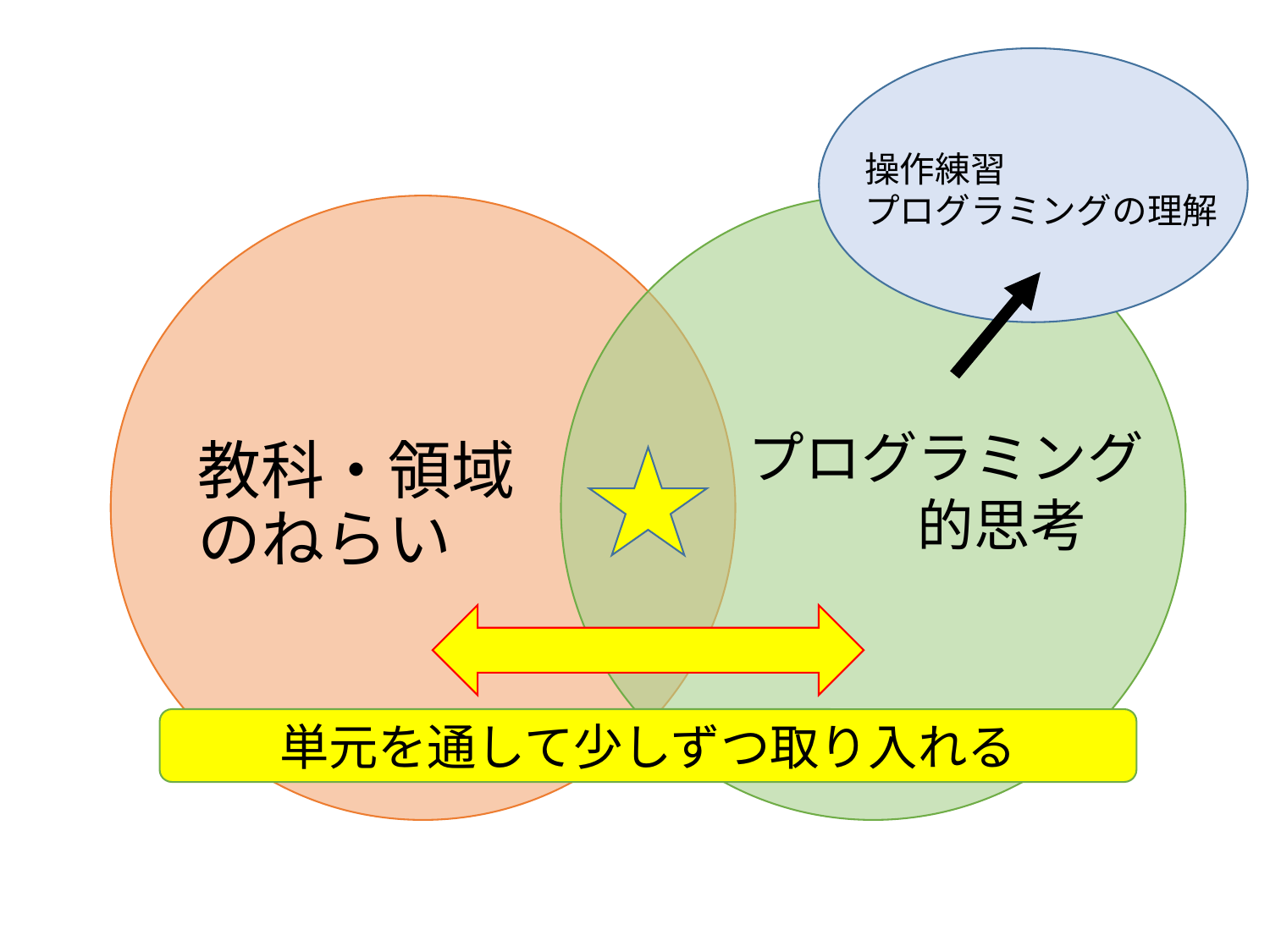

操作練習
プログラミングの理解
教科・領域のねらい

プログラミング
　　　的思考

単元を通して少しずつ取り入れる